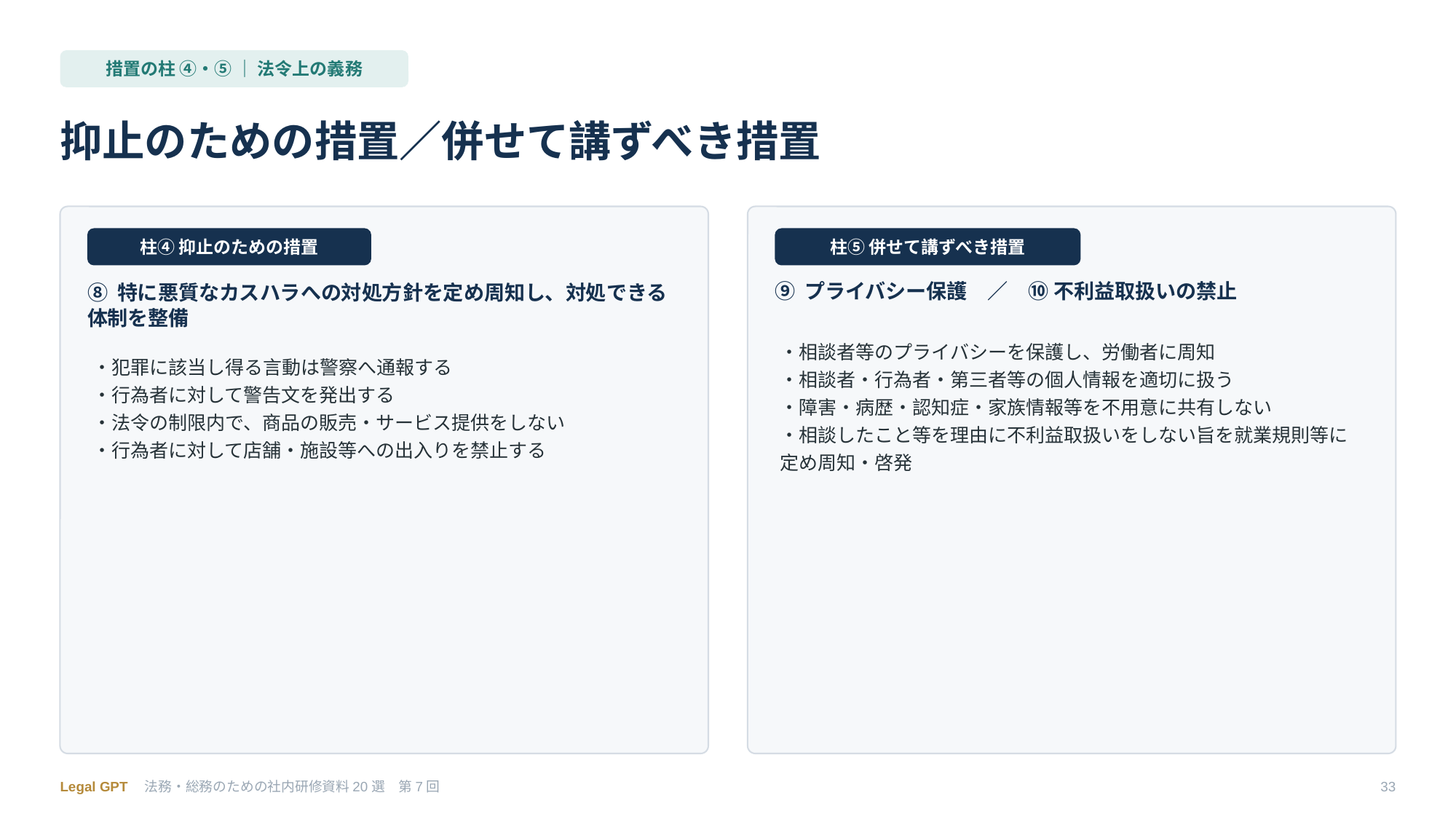

措置の柱 ④・⑤ ｜ 法令上の義務
抑止のための措置／併せて講ずべき措置

柱④ 抑止のための措置

柱⑤ 併せて講ずべき措置
⑧ 特に悪質なカスハラへの対処方針を定め周知し、対処できる体制を整備
⑨ プライバシー保護　／　⑩ 不利益取扱いの禁止
・相談者等のプライバシーを保護し、労働者に周知
・相談者・行為者・第三者等の個人情報を適切に扱う
・障害・病歴・認知症・家族情報等を不用意に共有しない
・相談したこと等を理由に不利益取扱いをしない旨を就業規則等に定め周知・啓発
・犯罪に該当し得る言動は警察へ通報する
・行為者に対して警告文を発出する
・法令の制限内で、商品の販売・サービス提供をしない
・行為者に対して店舗・施設等への出入りを禁止する
Legal GPT　法務・総務のための社内研修資料20選　第7回
33